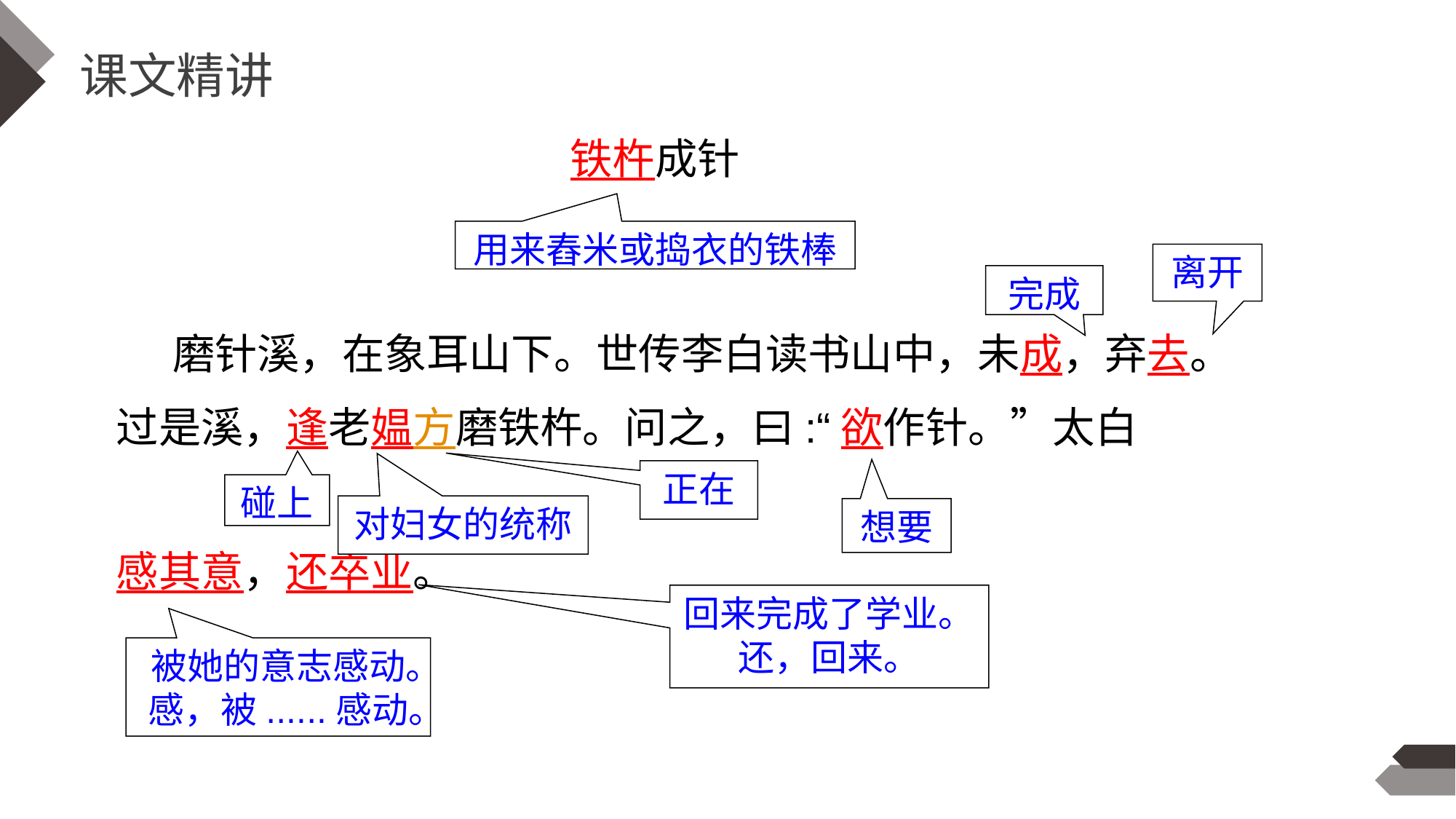

课文精讲
铁杵成针
用来舂米或捣衣的铁棒
离开
完成
    磨针溪，在象耳山下。世传李白读书山中，未成，弃去。
过是溪，逢老媪方磨铁杵。问之，曰:“欲作针。”太白

感其意，还卒业。
正在
碰上
对妇女的统称
想要
回来完成了学业。
还，回来。
被她的意志感动。
感，被......感动。